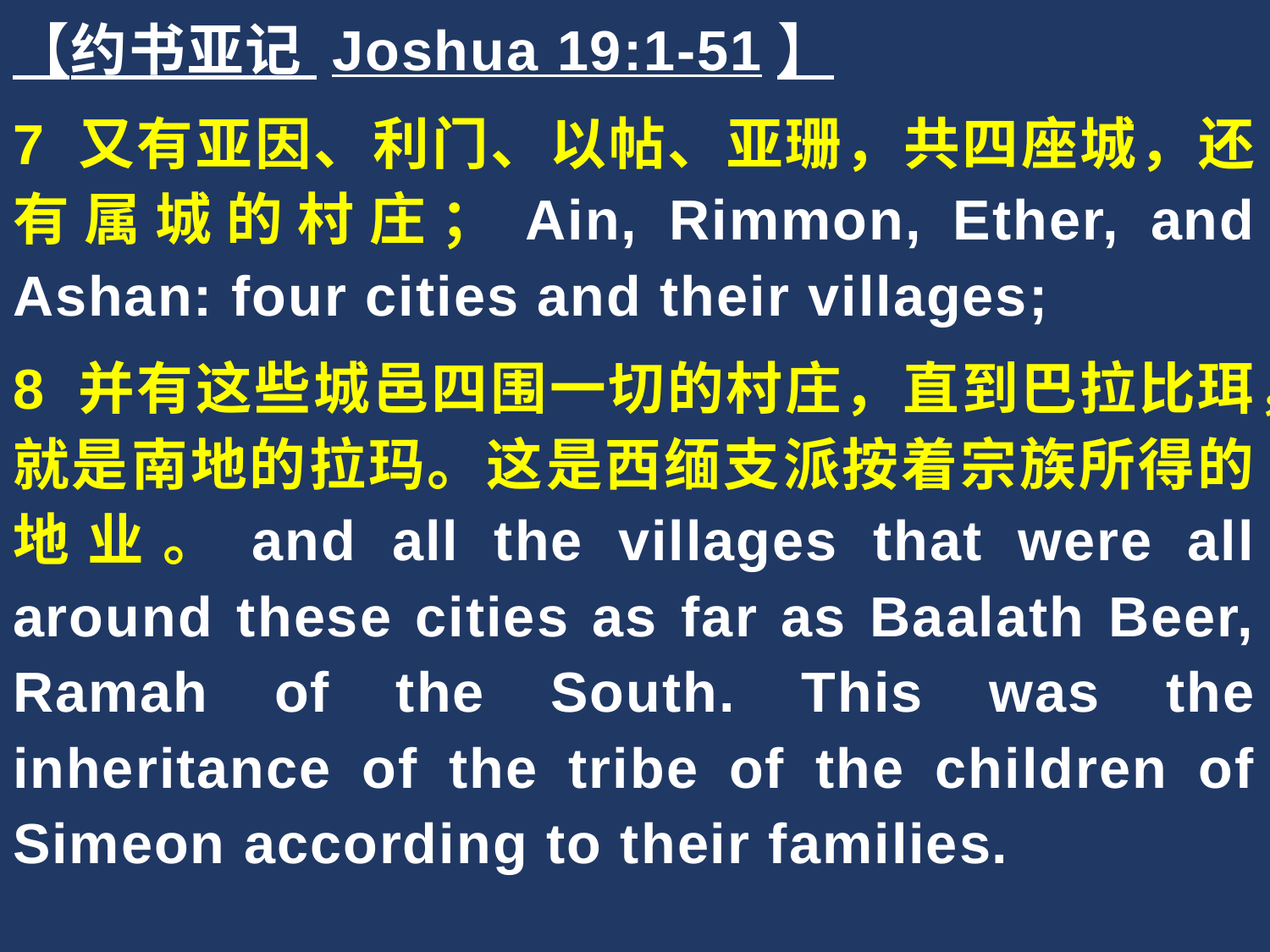

【约书亚记 Joshua 19:1-51】
7 又有亚因、利门、以帖、亚珊，共四座城，还有属城的村庄；Ain, Rimmon, Ether, and Ashan: four cities and their villages;
8 并有这些城邑四围一切的村庄，直到巴拉比珥，就是南地的拉玛。这是西缅支派按着宗族所得的地业。and all the villages that were all around these cities as far as Baalath Beer, Ramah of the South. This was the inheritance of the tribe of the children of Simeon according to their families.